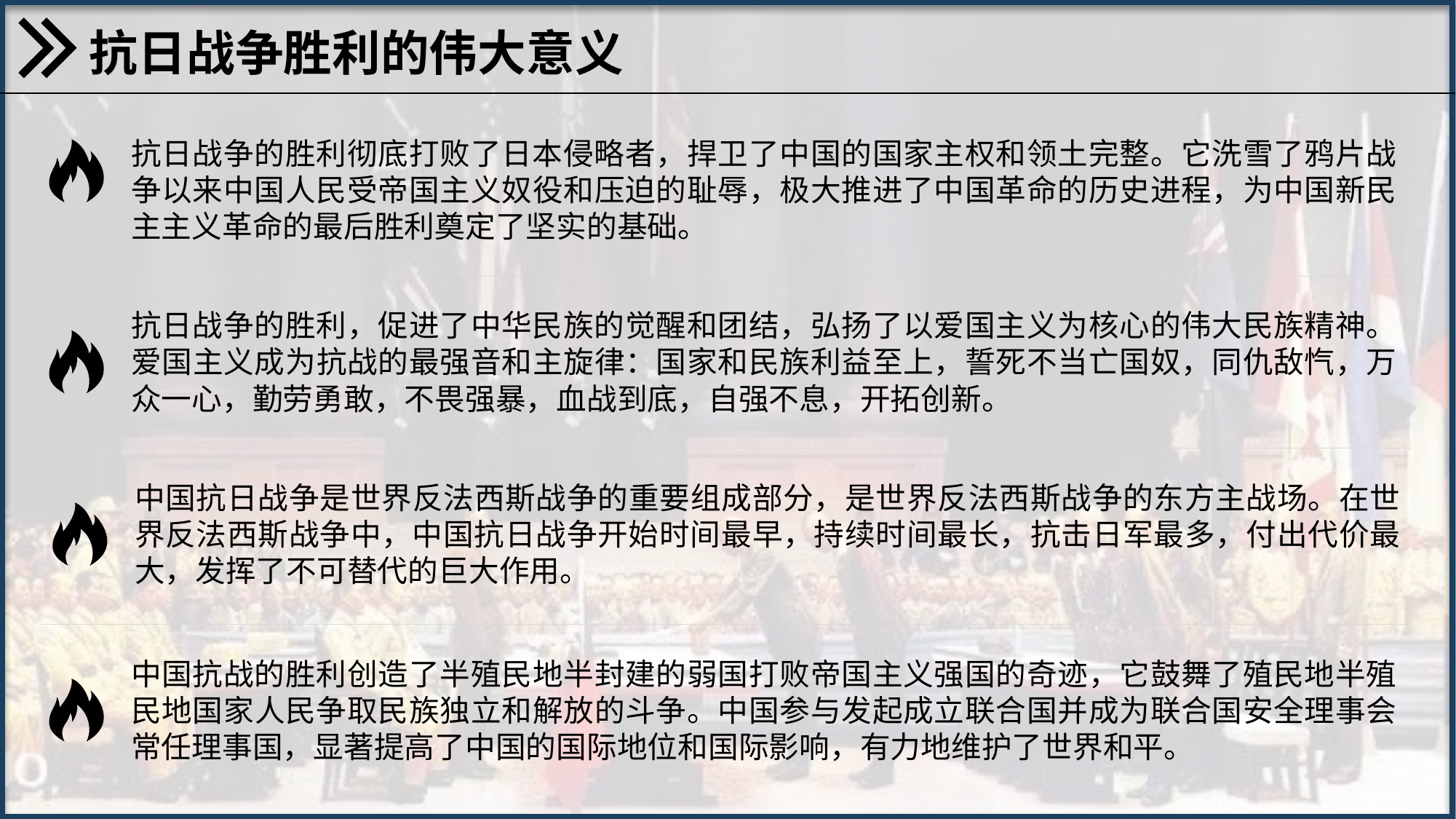

抗日战争胜利的伟大意义

抗日战争的胜利彻底打败了日本侵略者，捍卫了中国的国家主权和领土完整。它洗雪了鸦片战争以来中国人民受帝国主义奴役和压迫的耻辱，极大推进了中国革命的历史进程，为中国新民主主义革命的最后胜利奠定了坚实的基础。

抗日战争的胜利，促进了中华民族的觉醒和团结，弘扬了以爱国主义为核心的伟大民族精神。爱国主义成为抗战的最强音和主旋律：国家和民族利益至上，誓死不当亡国奴，同仇敌忾，万众一心，勤劳勇敢，不畏强暴，血战到底，自强不息，开拓创新。

中国抗日战争是世界反法西斯战争的重要组成部分，是世界反法西斯战争的东方主战场。在世界反法西斯战争中，中国抗日战争开始时间最早，持续时间最长，抗击日军最多，付出代价最大，发挥了不可替代的巨大作用。

中国抗战的胜利创造了半殖民地半封建的弱国打败帝国主义强国的奇迹，它鼓舞了殖民地半殖民地国家人民争取民族独立和解放的斗争。中国参与发起成立联合国并成为联合国安全理事会常任理事国，显著提高了中国的国际地位和国际影响，有力地维护了世界和平。